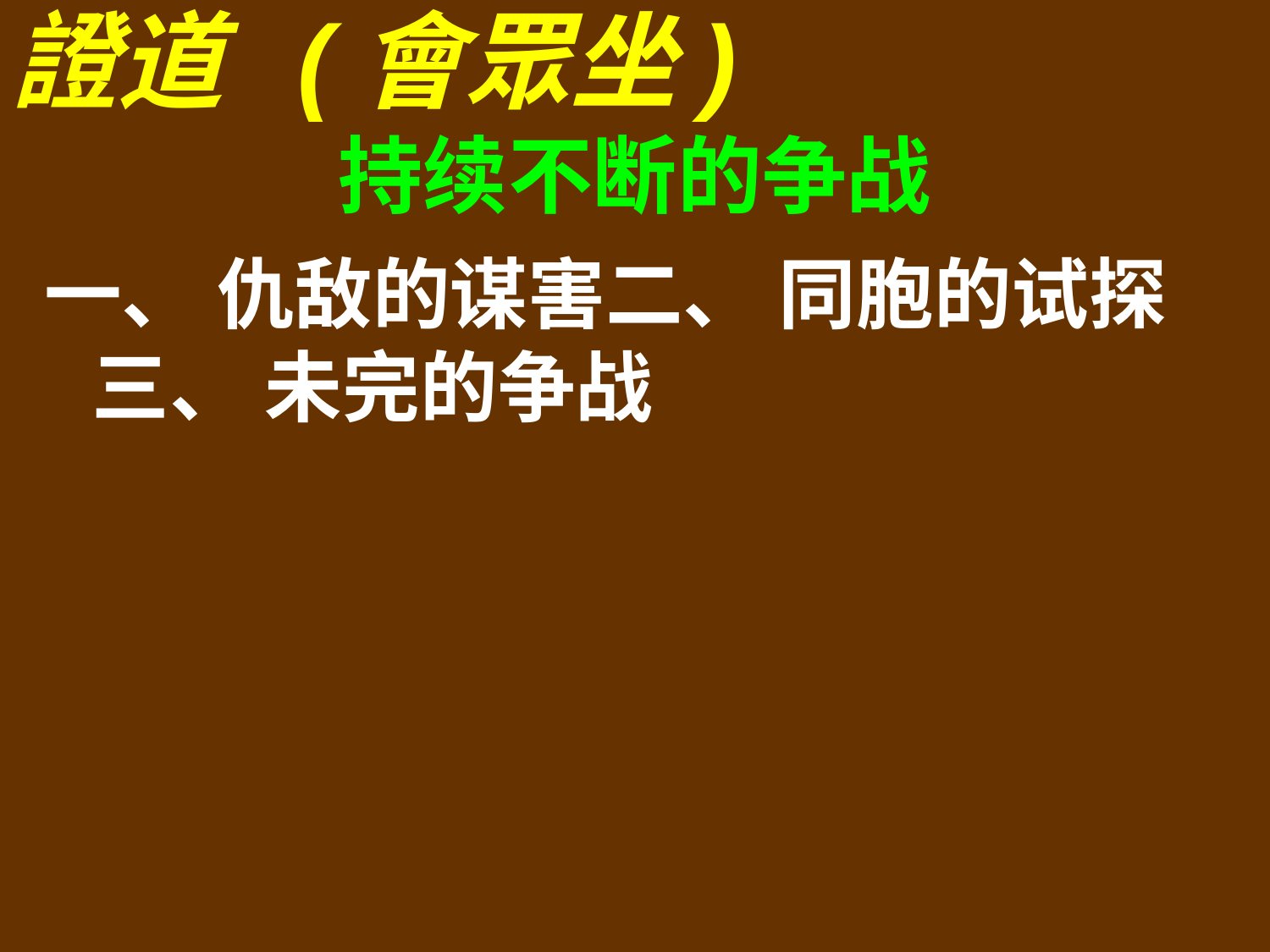

證道  (會眾坐)
持续不断的争战
一、 仇敌的谋害二、 同胞的试探三、 未完的争战